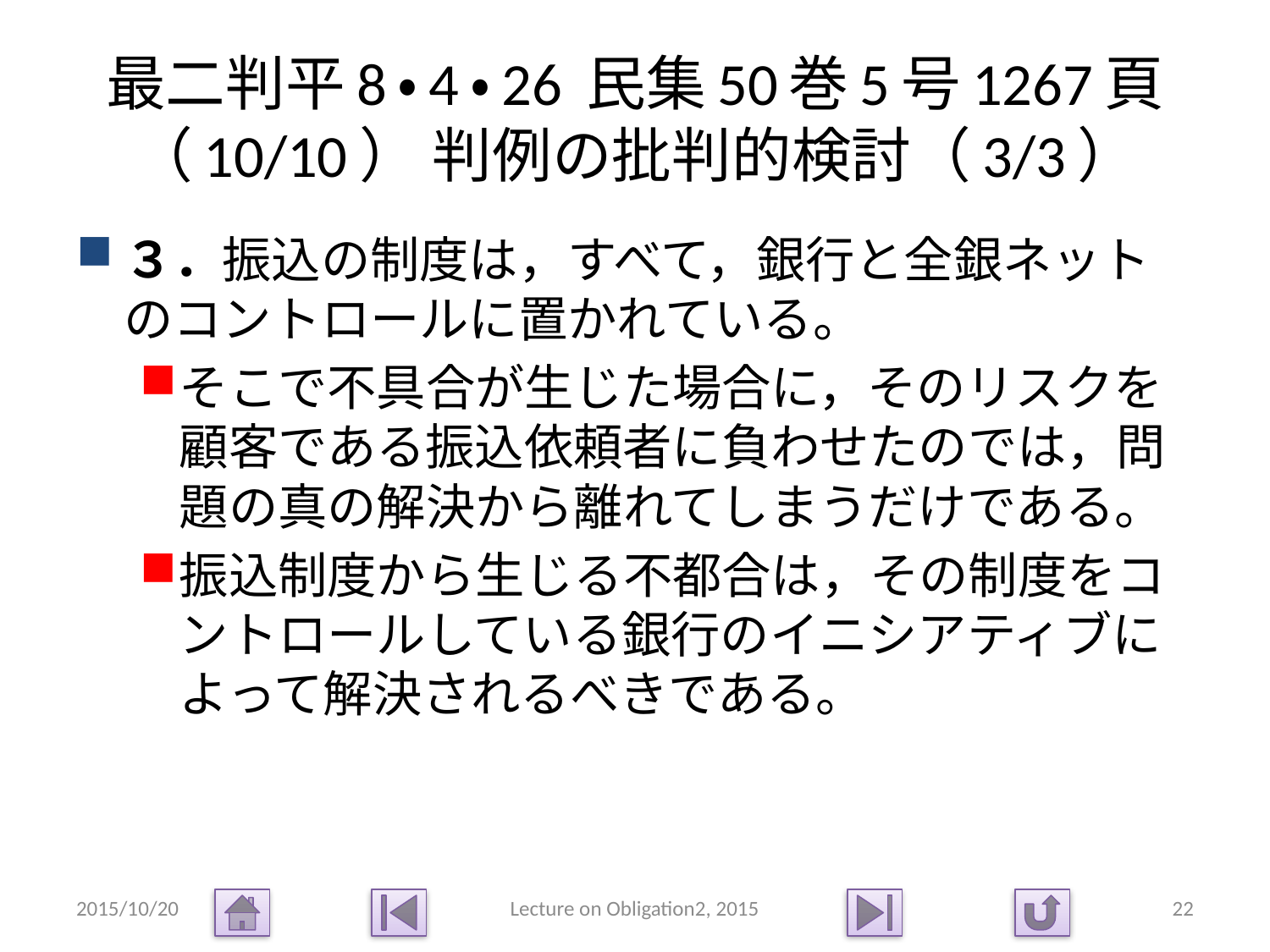

# 最二判平8・4・26 民集50巻5号1267頁（10/10） 判例の批判的検討（3/3）
３．振込の制度は，すべて，銀行と全銀ネットのコントロールに置かれている。
そこで不具合が生じた場合に，そのリスクを顧客である振込依頼者に負わせたのでは，問題の真の解決から離れてしまうだけである。
振込制度から生じる不都合は，その制度をコントロールしている銀行のイニシアティブによって解決されるべきである。
2015/10/20
Lecture on Obligation2, 2015
22